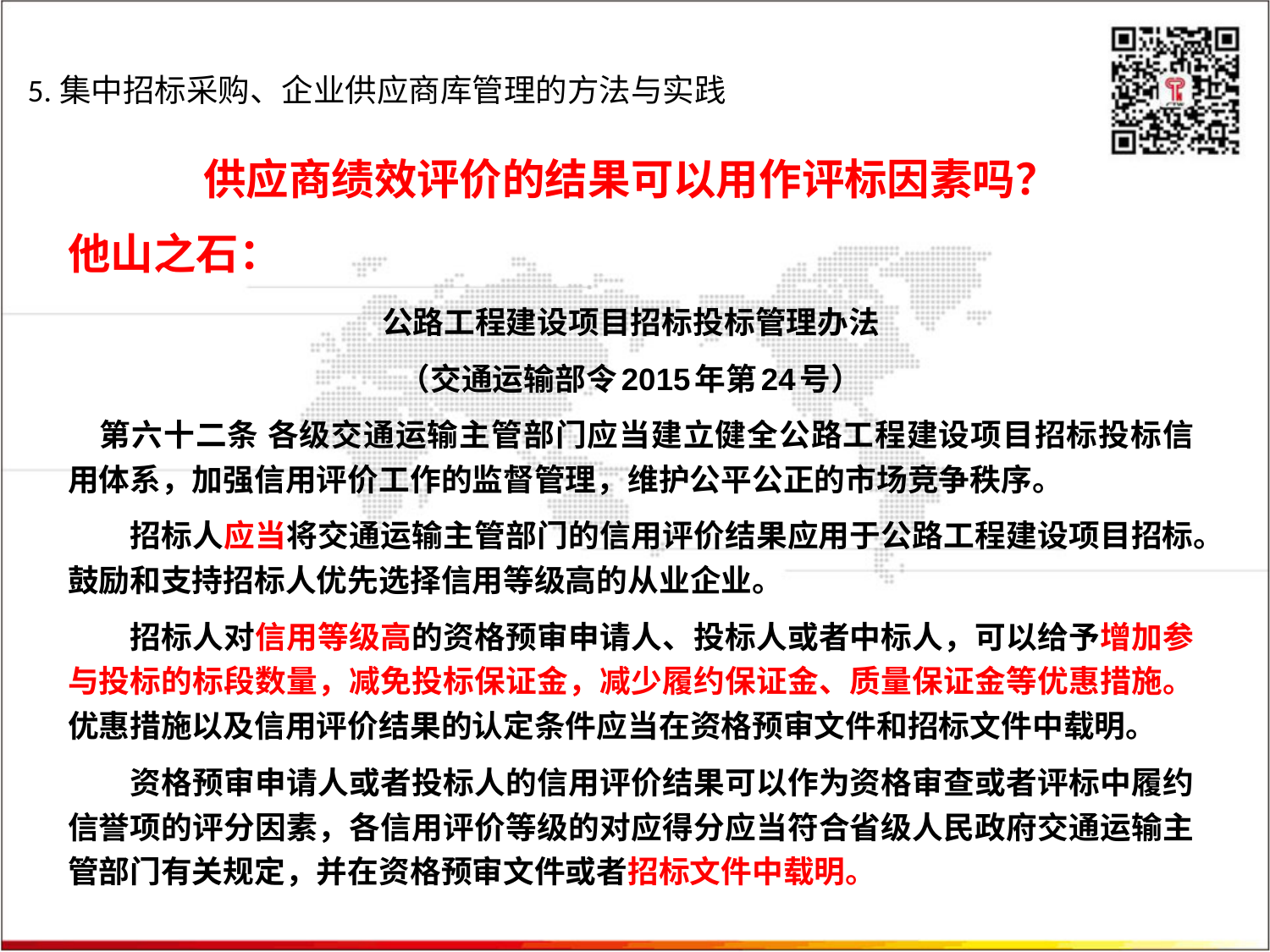

5.集中招标采购、企业供应商库管理的方法与实践
供应商绩效评价的结果可以用作评标因素吗？
他山之石：
公路工程建设项目招标投标管理办法
（交通运输部令2015年第24号）
　第六十二条 各级交通运输主管部门应当建立健全公路工程建设项目招标投标信用体系，加强信用评价工作的监督管理，维护公平公正的市场竞争秩序。
　　招标人应当将交通运输主管部门的信用评价结果应用于公路工程建设项目招标。鼓励和支持招标人优先选择信用等级高的从业企业。
　　招标人对信用等级高的资格预审申请人、投标人或者中标人，可以给予增加参与投标的标段数量，减免投标保证金，减少履约保证金、质量保证金等优惠措施。优惠措施以及信用评价结果的认定条件应当在资格预审文件和招标文件中载明。
　　资格预审申请人或者投标人的信用评价结果可以作为资格审查或者评标中履约信誉项的评分因素，各信用评价等级的对应得分应当符合省级人民政府交通运输主管部门有关规定，并在资格预审文件或者招标文件中载明。